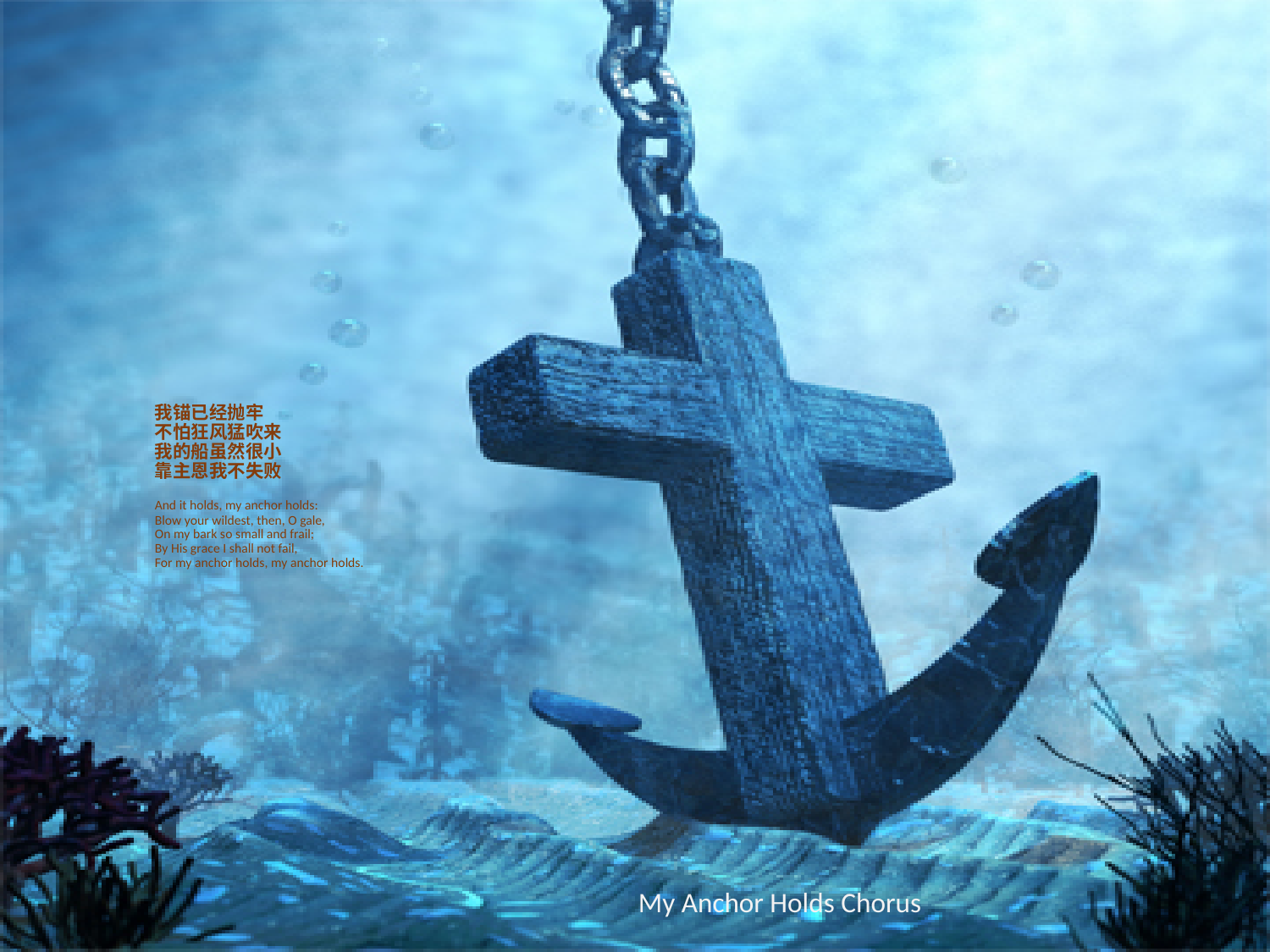

# 我锚已经抛牢 不怕狂风猛吹来 我的船虽然很小 靠主恩我不失败 And it holds, my anchor holds: Blow your wildest, then, O gale, On my bark so small and frail; By His grace I shall not fail, For my anchor holds, my anchor holds.
My Anchor Holds Chorus